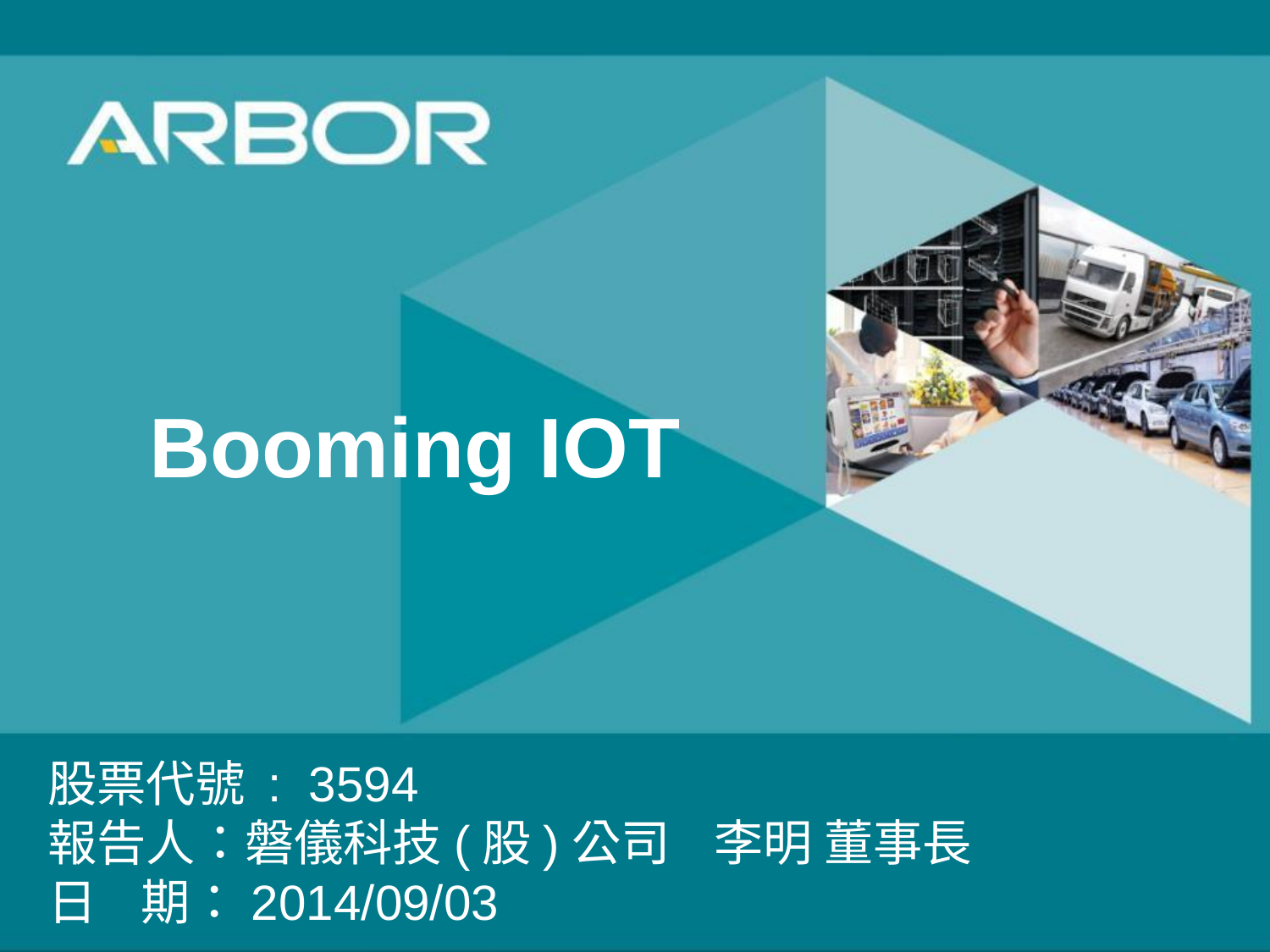

# Booming IOT
股票代號 :  3594
報告人：磐儀科技(股)公司    李明 董事長
日    期：2014/09/03